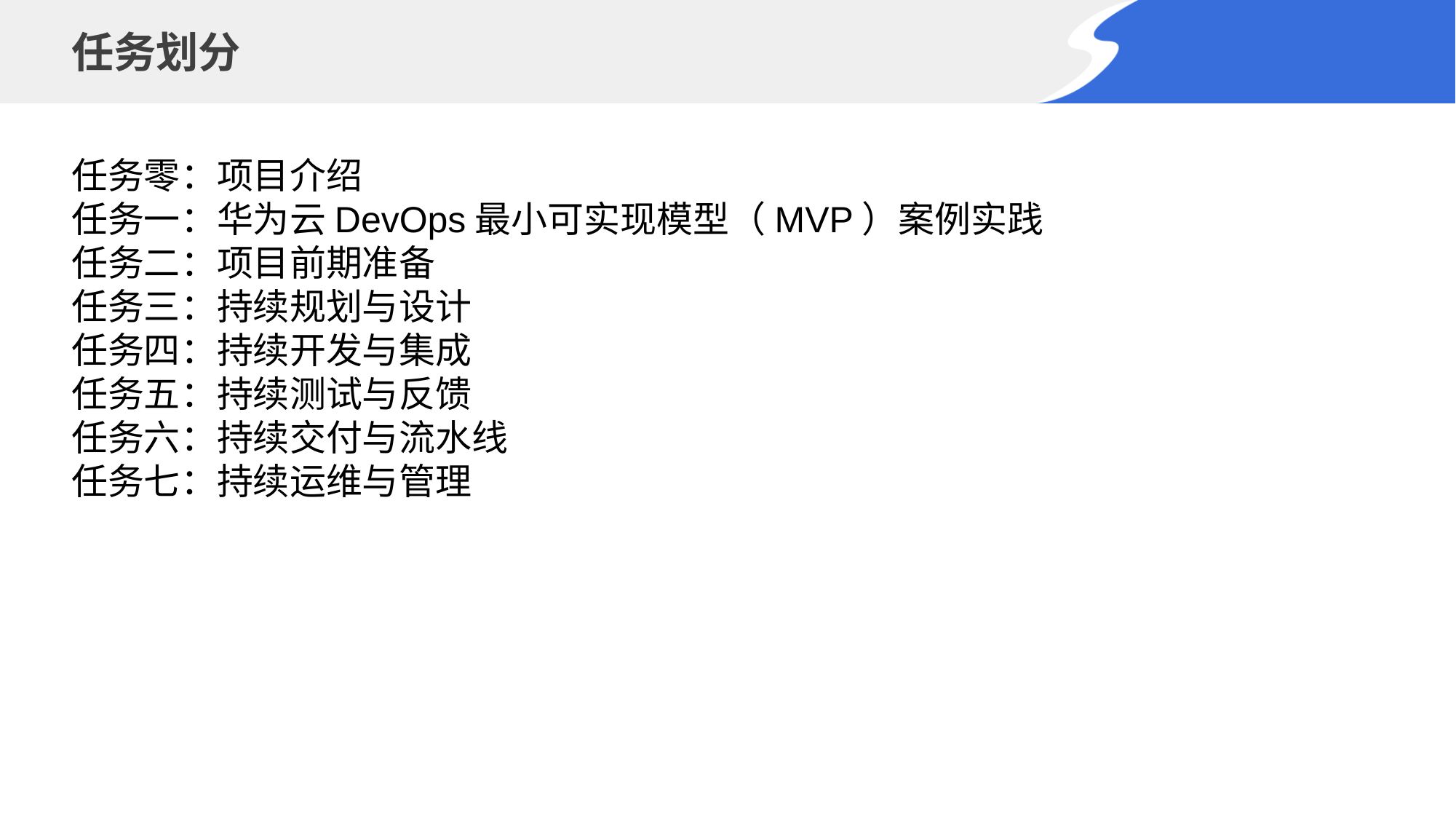

# 任务划分
任务零：项目介绍
任务一：华为云DevOps最小可实现模型（MVP）案例实践
任务二：项目前期准备
任务三：持续规划与设计
任务四：持续开发与集成
任务五：持续测试与反馈
任务六：持续交付与流水线
任务七：持续运维与管理